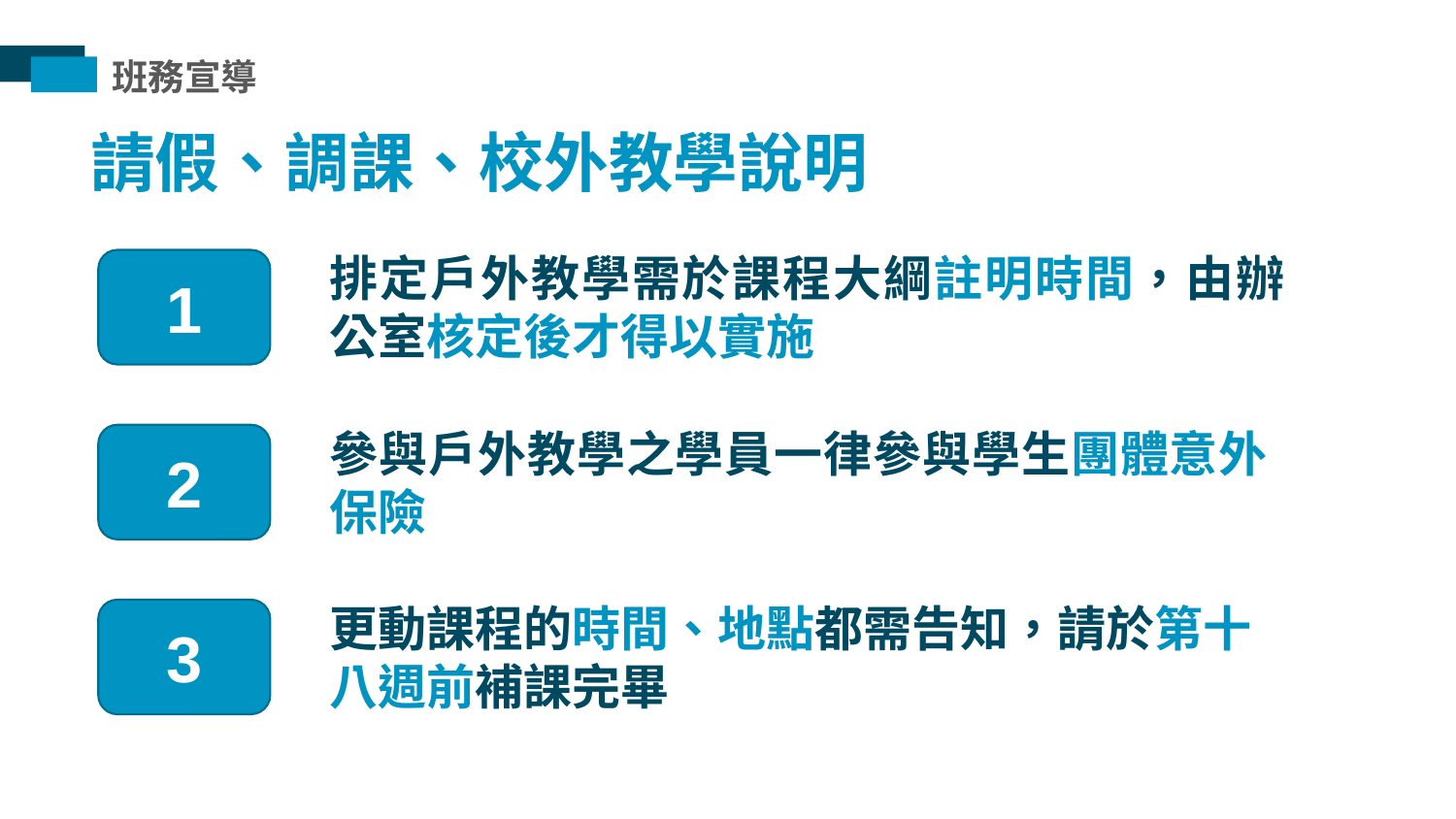

請假、調課、校外教學說明
排定戶外教學需於課程大綱註明時間，由辦公室核定後才得以實施
1
參與戶外教學之學員一律參與學生團體意外保險
2
更動課程的時間、地點都需告知，請於第十八週前補課完畢
3